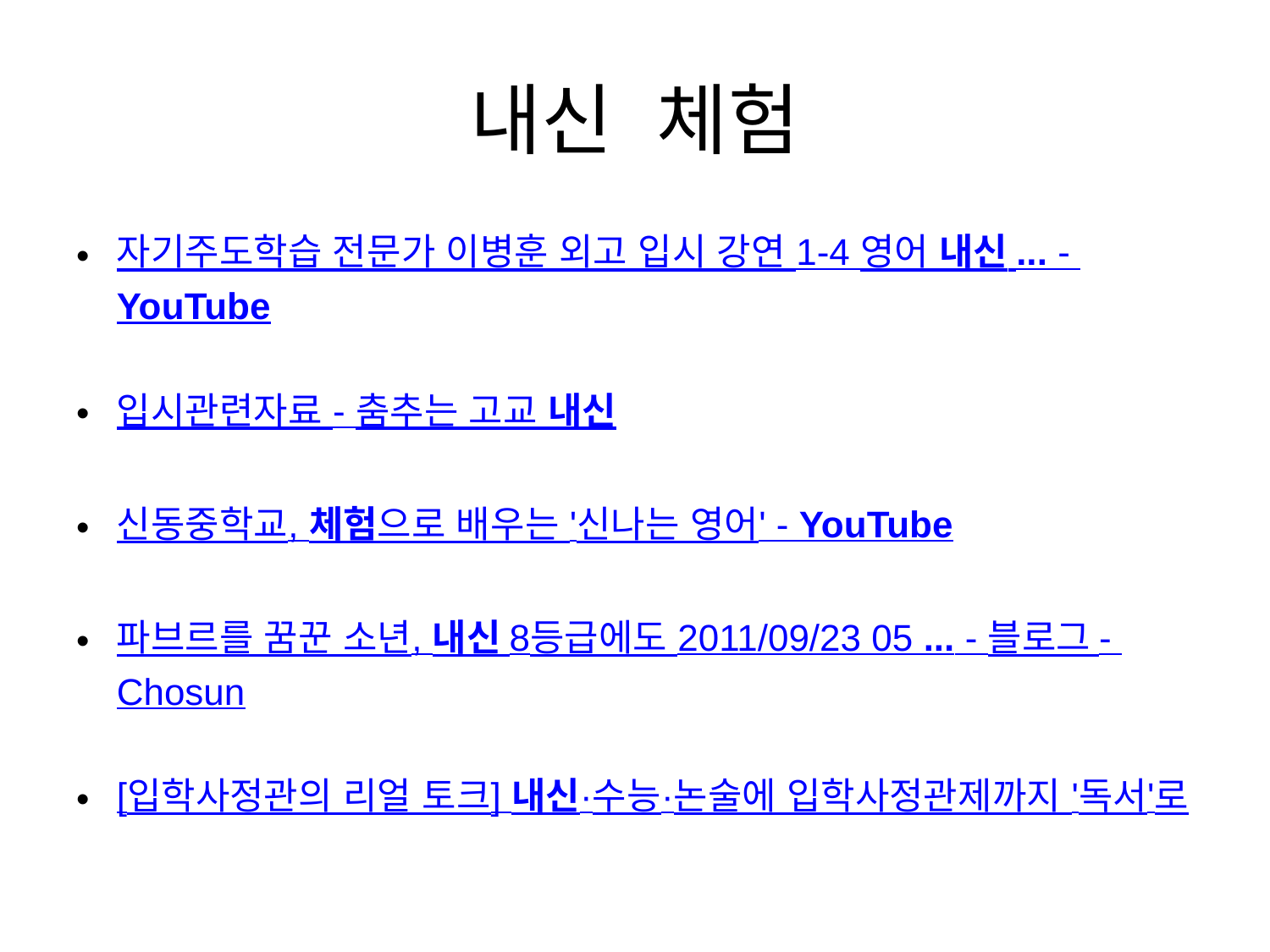

# 내신  체험
자기주도학습 전문가 이병훈 외고 입시 강연 1-4 영어 내신 ... - YouTube

입시관련자료 - 춤추는 고교 내신

신동중학교, 체험으로 배우는 '신나는 영어' - YouTube

파브르를 꿈꾼 소년, 내신 8등급에도 2011/09/23 05 ... - 블로그 - Chosun

[입학사정관의 리얼 토크] 내신·수능·논술에 입학사정관제까지 '독서'로